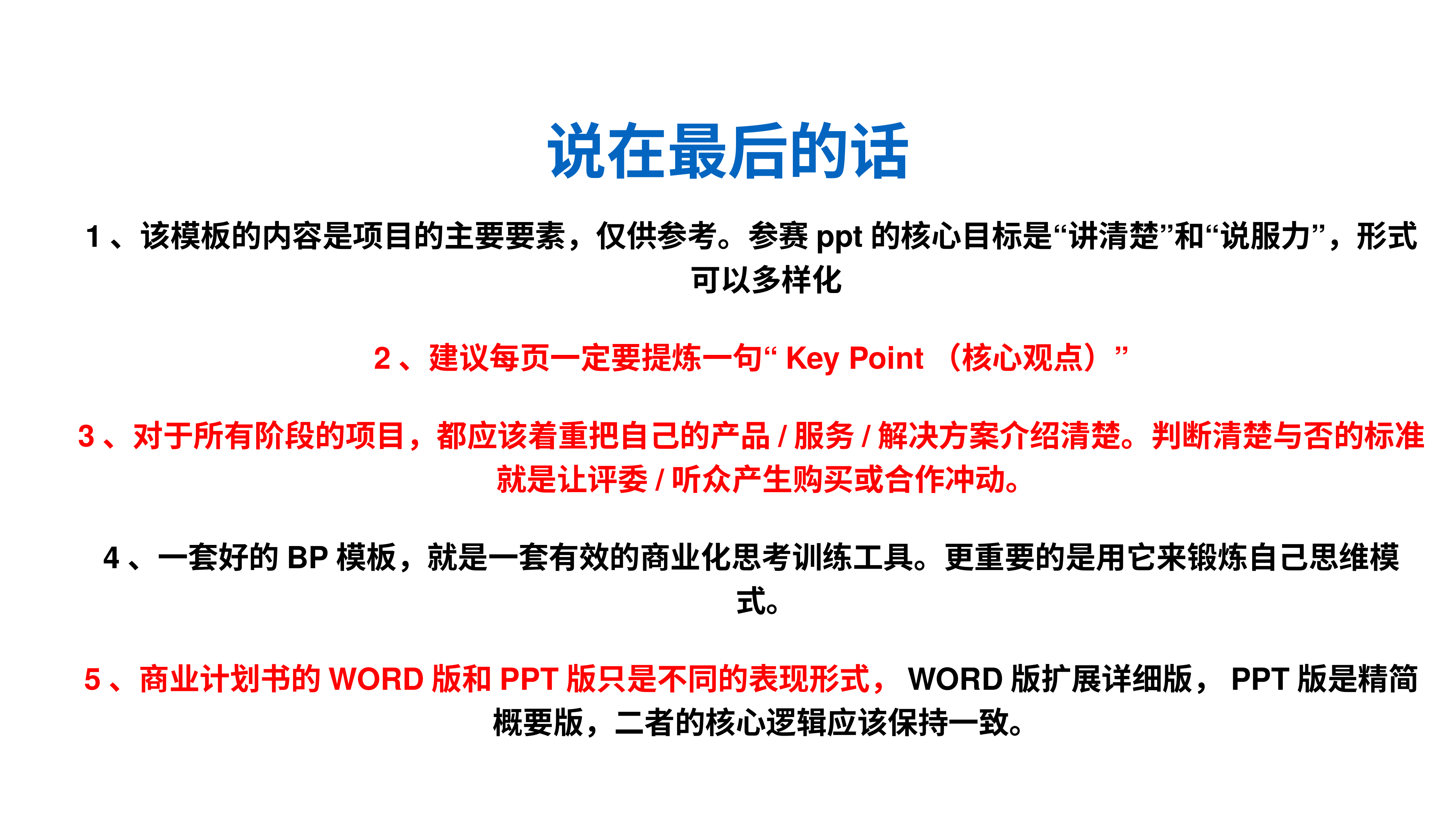

说在最后的话
1、该模板的内容是项目的主要要素，仅供参考。参赛ppt的核心目标是“讲清楚”和“说服力”，形式可以多样化
2、建议每页一定要提炼一句“Key Point（核心观点）”
3、对于所有阶段的项目，都应该着重把自己的产品/服务/解决方案介绍清楚。判断清楚与否的标准就是让评委/听众产生购买或合作冲动。
4、一套好的BP模板，就是一套有效的商业化思考训练工具。更重要的是用它来锻炼自己思维模式。
5、商业计划书的WORD版和PPT版只是不同的表现形式，WORD版扩展详细版，PPT版是精简概要版，二者的核心逻辑应该保持一致。